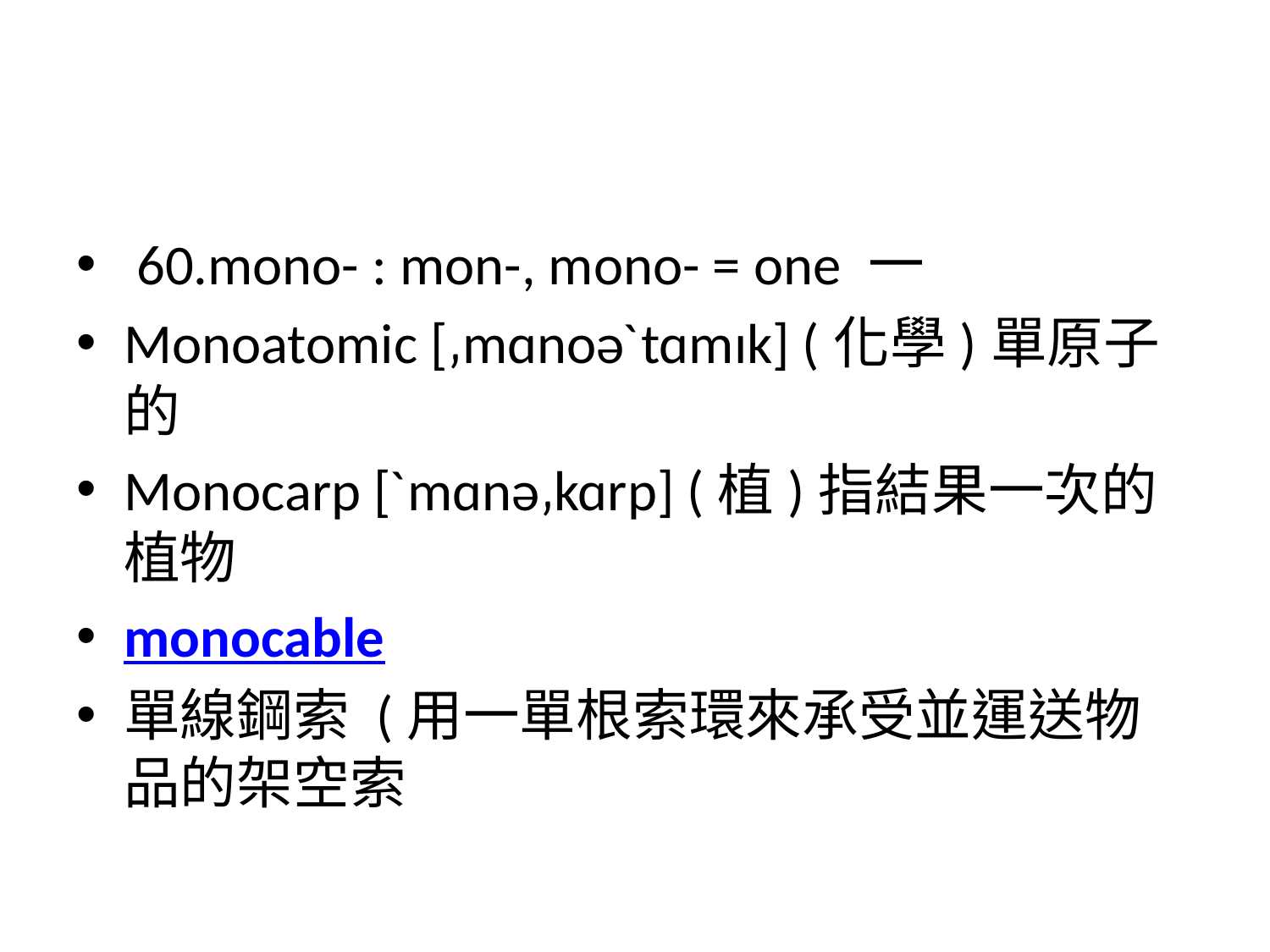

#
 60.mono- : mon-, mono- = one 一
Monoatomic [͵mɑnoəˋtɑmɪk] (化學)單原子的
Monocarp [ˋmɑnə͵kɑrp] (植)指結果一次的植物
monocable
單線鋼索 (用一單根索環來承受並運送物品的架空索